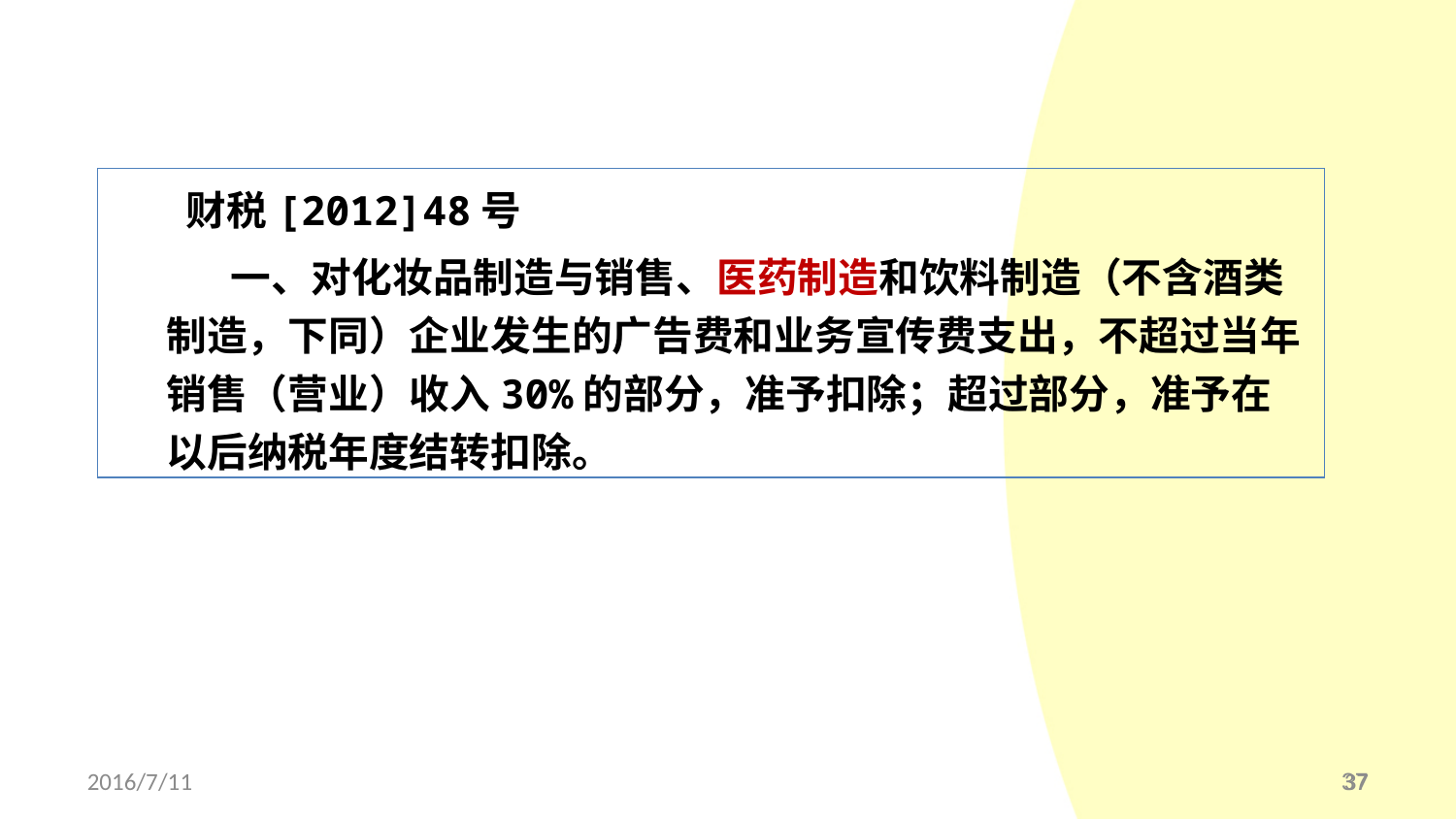

财税[2012]48号
   　　一、对化妆品制造与销售、医药制造和饮料制造（不含酒类制造，下同）企业发生的广告费和业务宣传费支出，不超过当年销售（营业）收入30%的部分，准予扣除；超过部分，准予在以后纳税年度结转扣除。
2016/7/11
37
37